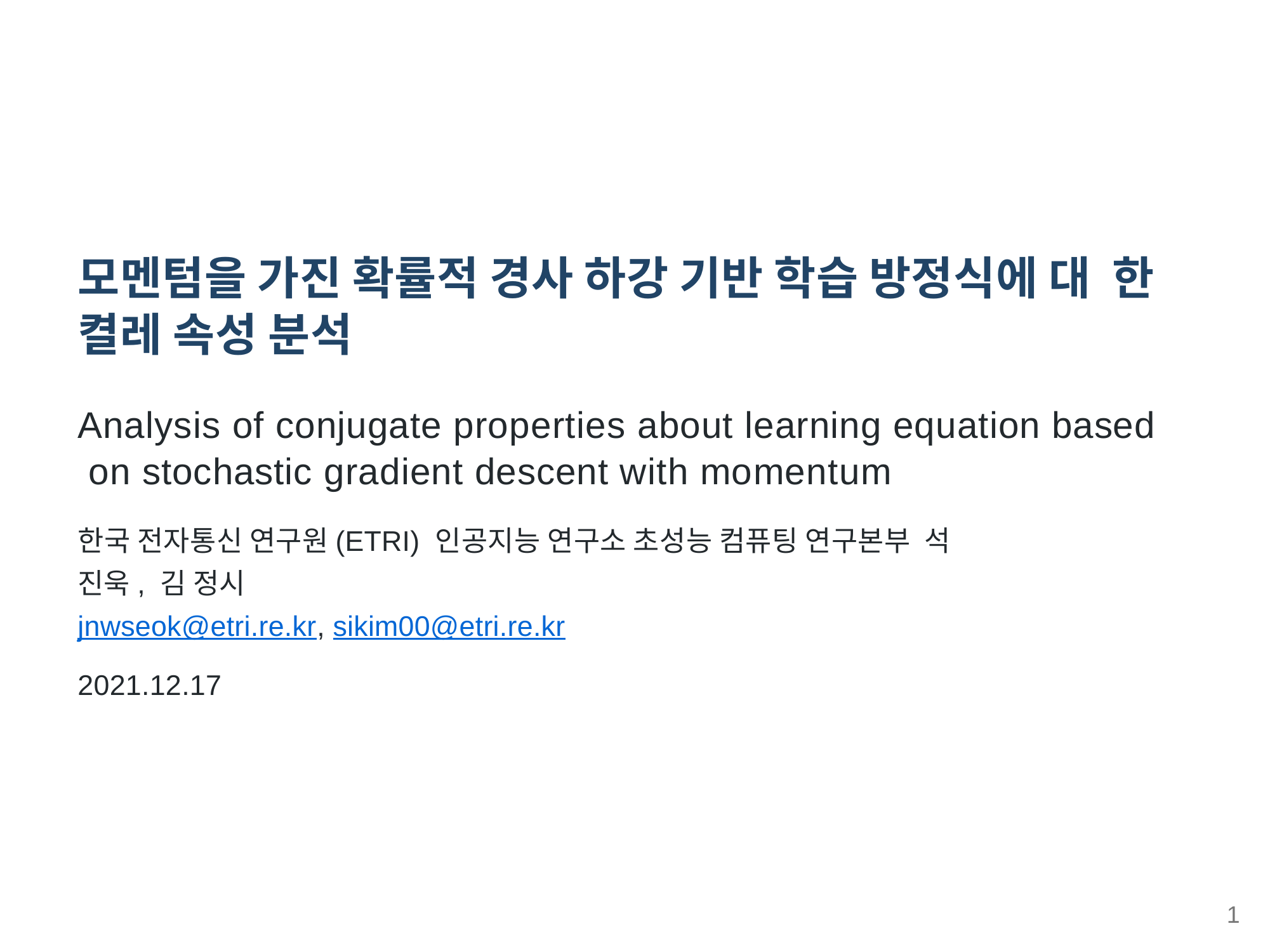

# 모멘텀을 가진 확률적 경사 하강 기반 학습 방정식에 대  한 켤레 속성 분석
Analysis of conjugate properties about learning equation based  on stochastic gradient descent with momentum
한국 전자통신 연구원(ETRI) 인공지능 연구소 초성능 컴퓨팅 연구본부  석 진욱, 김 정시
jnwseok@etri.re.kr, sikim00@etri.re.kr
2021.12.17
1